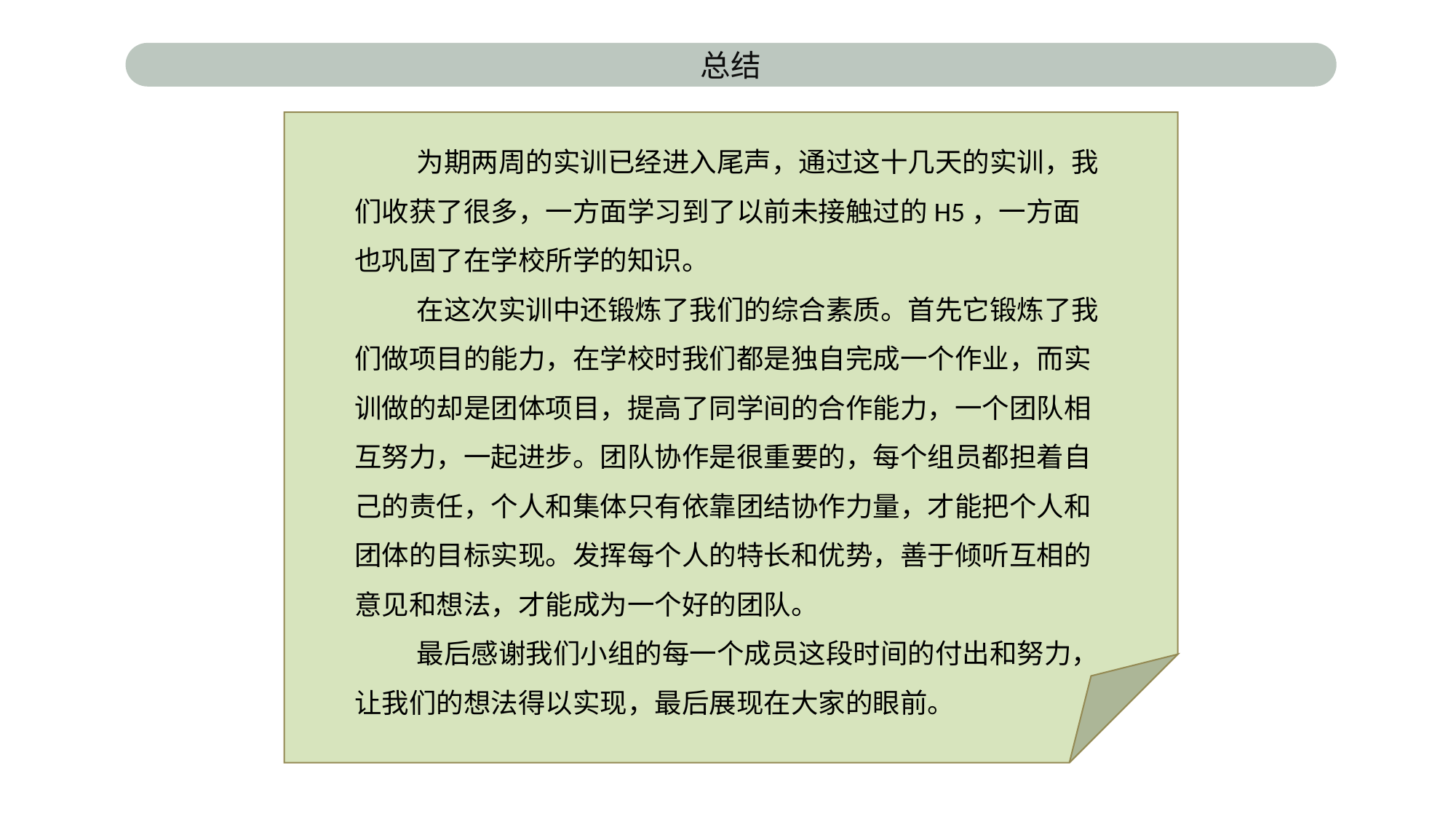

总结

         为期两周的实训已经进入尾声，通过这十几天的实训，我们收获了很多，一方面学习到了以前未接触过的H5，一方面也巩固了在学校所学的知识。
         在这次实训中还锻炼了我们的综合素质。首先它锻炼了我们做项目的能力，在学校时我们都是独自完成一个作业，而实训做的却是团体项目，提高了同学间的合作能力，一个团队相互努力，一起进步。团队协作是很重要的，每个组员都担着自己的责任，个人和集体只有依靠团结协作力量，才能把个人和团体的目标实现。发挥每个人的特长和优势，善于倾听互相的意见和想法，才能成为一个好的团队。
         最后感谢我们小组的每一个成员这段时间的付出和努力，让我们的想法得以实现，最后展现在大家的眼前。